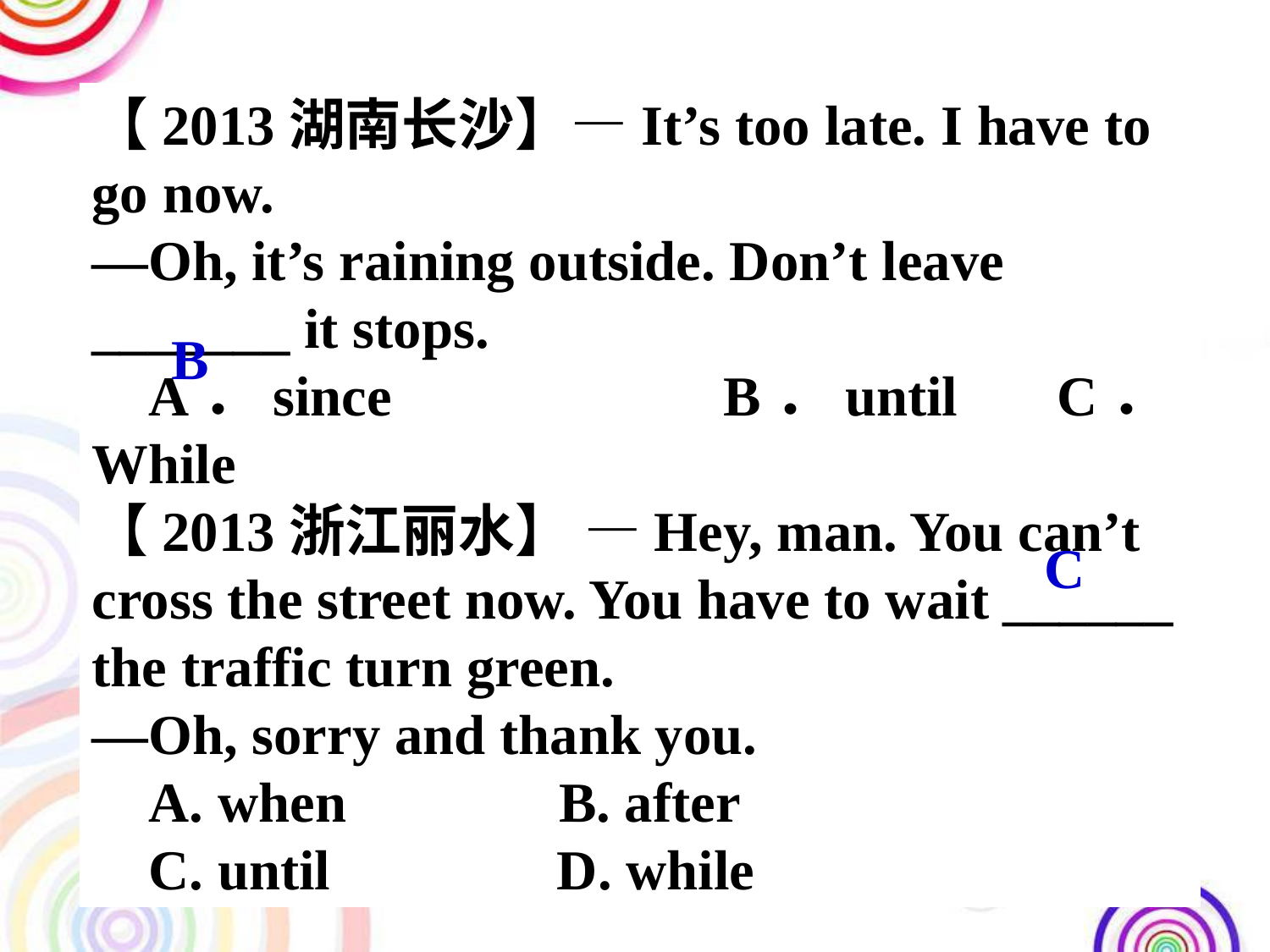

【2013湖南长沙】—It’s too late. I have to go now.
—Oh, it’s raining outside. Don’t leave _______ it stops.
    A．since	        B．until       C．While
【2013浙江丽水】 —Hey, man. You can’t cross the street now. You have to wait ______ the traffic turn green.
—Oh, sorry and thank you.
    A. when               B. after
    C. until                D. while
B
C